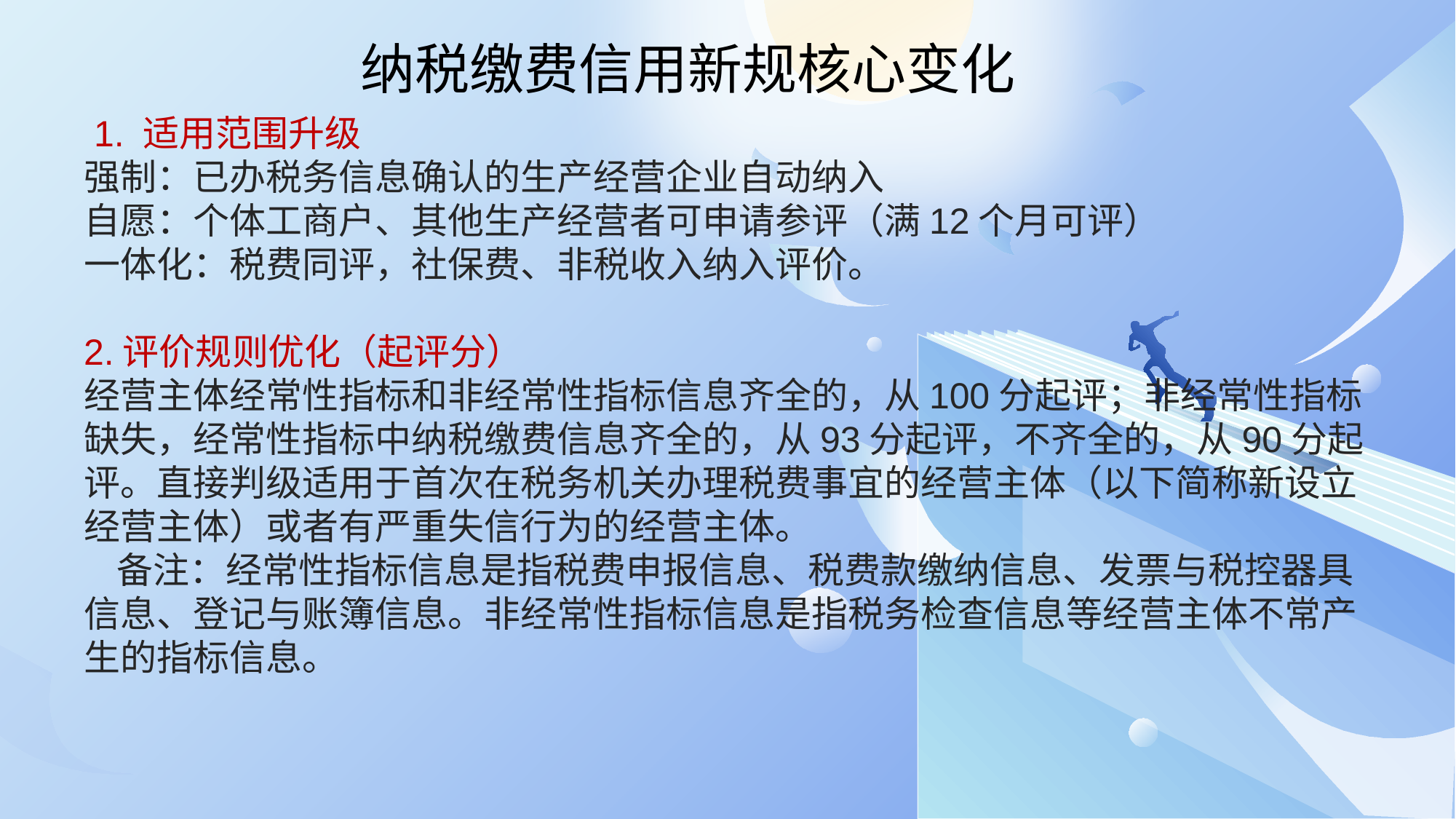

纳税缴费信用新规核心变化
 1. 适用范围升级
强制：已办税务信息确认的生产经营企业自动纳入
自愿：个体工商户、其他生产经营者可申请参评（满12个月可评）
一体化：税费同评，社保费、非税收入纳入评价。
2.评价规则优化（起评分）
经营主体经常性指标和非经常性指标信息齐全的，从100分起评；非经常性指标缺失，经常性指标中纳税缴费信息齐全的，从93分起评，不齐全的，从90分起评。直接判级适用于首次在税务机关办理税费事宜的经营主体（以下简称新设立经营主体）或者有严重失信行为的经营主体。
    备注：经常性指标信息是指税费申报信息、税费款缴纳信息、发票与税控器具信息、登记与账簿信息。非经常性指标信息是指税务检查信息等经营主体不常产生的指标信息。